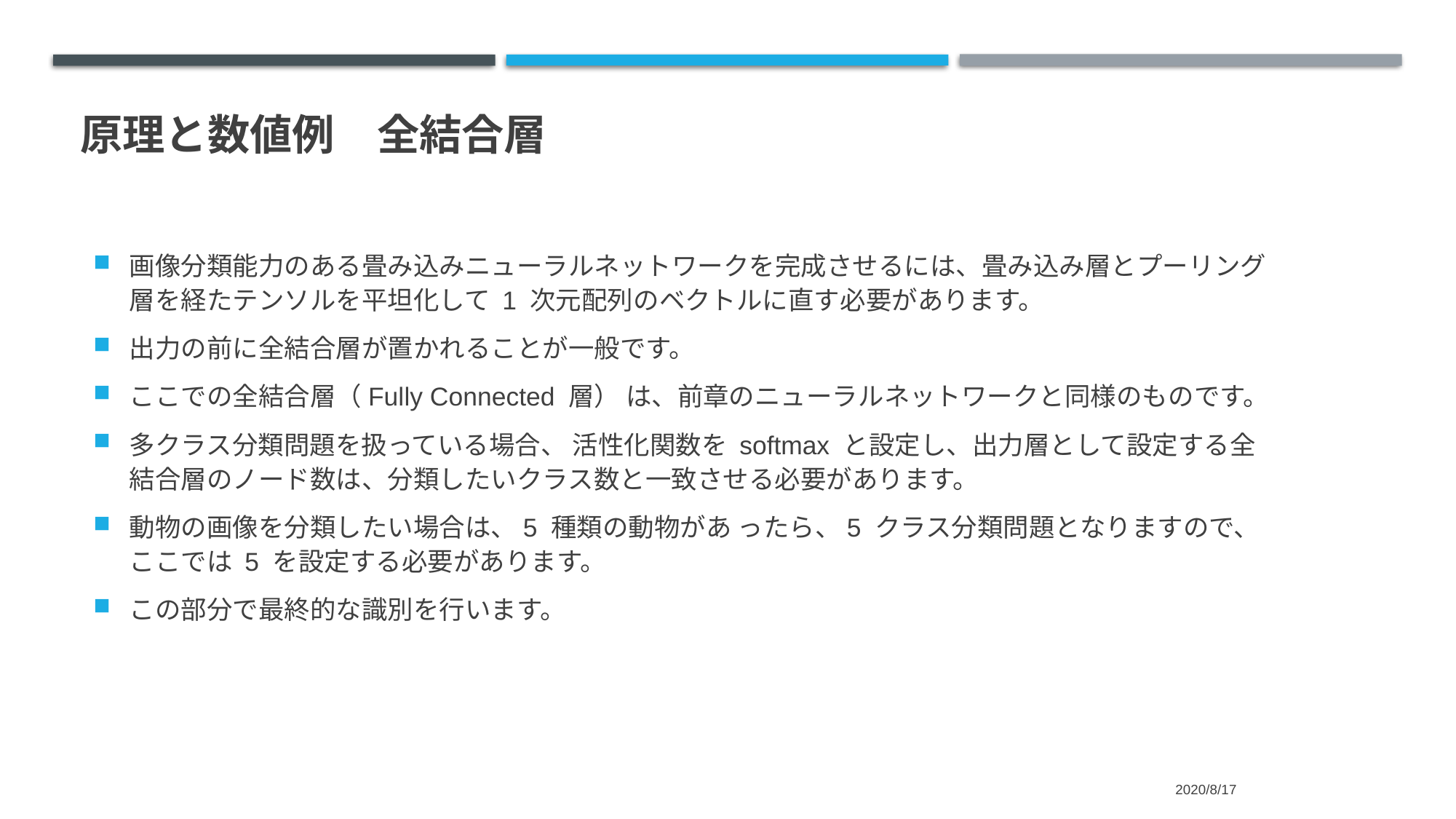

# 原理と数値例　全結合層
画像分類能力のある畳み込みニューラルネットワークを完成させるには、畳み込み層とプーリング層を経たテンソルを平坦化して 1 次元配列のベクトルに直す必要があります。
出力の前に全結合層が置かれることが一般です。
ここでの全結合層（Fully Connected 層） は、前章のニューラルネットワークと同様のものです。
多クラス分類問題を扱っている場合、 活性化関数を softmax と設定し、出力層として設定する全結合層のノード数は、分類したいクラス数と一致させる必要があります。
動物の画像を分類したい場合は、5 種類の動物があ ったら、5 クラス分類問題となりますので、ここでは 5 を設定する必要があります。
この部分で最終的な識別を行います。
2020/8/17